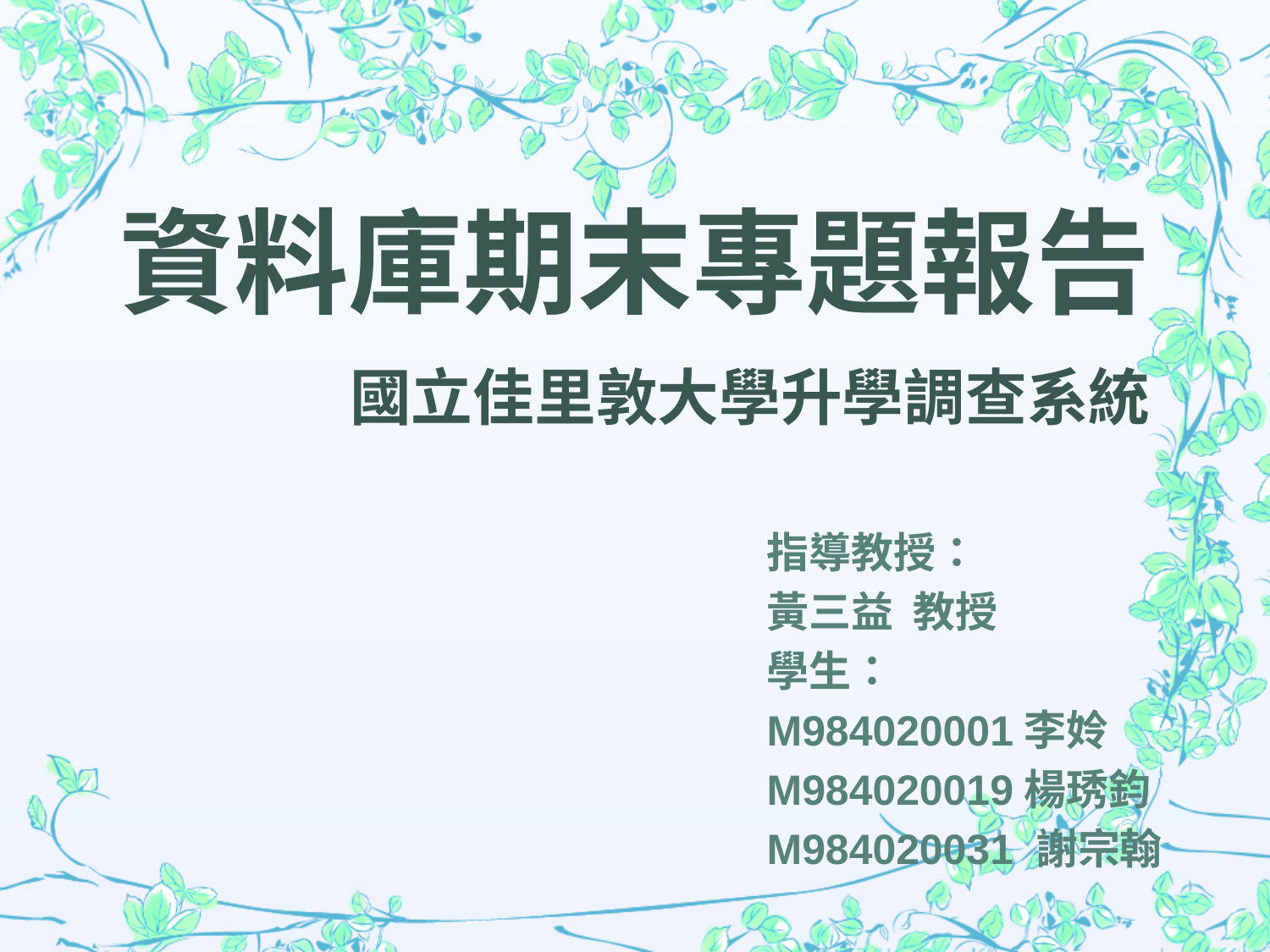

# 資料庫期末專題報告 國立佳里敦大學升學調查系統
指導教授：
黃三益  教授
學生：
M984020001李姈
M984020019楊琇鈞
M984020031 謝宗翰